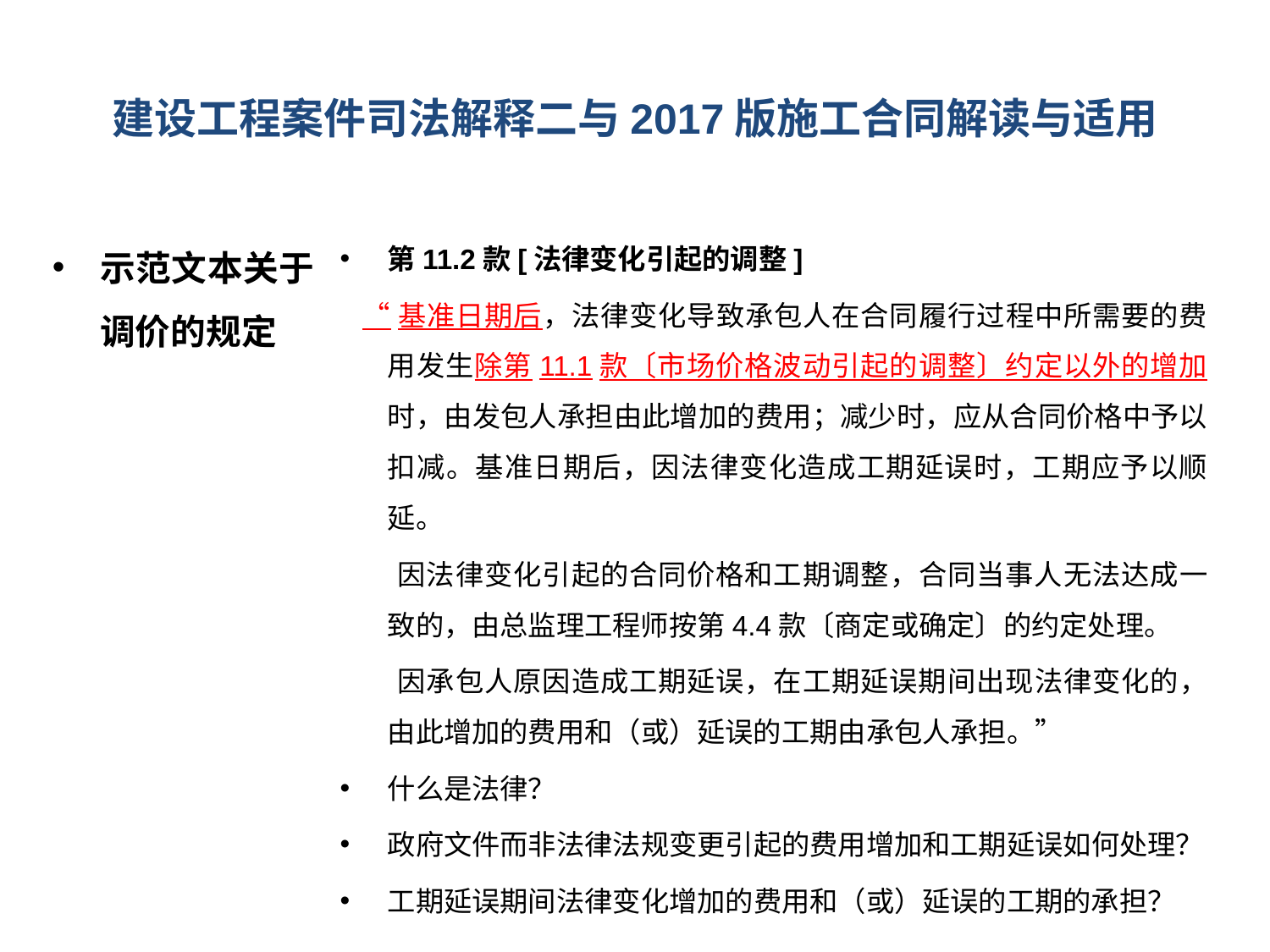

# 建设工程案件司法解释二与2017版施工合同解读与适用
示范文本关于调价的规定

第11.2款[法律变化引起的调整]
   “基准日期后，法律变化导致承包人在合同履行过程中所需要的费用发生除第11.1款〔市场价格波动引起的调整〕约定以外的增加时，由发包人承担由此增加的费用；减少时，应从合同价格中予以扣减。基准日期后，因法律变化造成工期延误时，工期应予以顺延。
       因法律变化引起的合同价格和工期调整，合同当事人无法达成一致的，由总监理工程师按第4.4款〔商定或确定〕的约定处理。
       因承包人原因造成工期延误，在工期延误期间出现法律变化的，由此增加的费用和（或）延误的工期由承包人承担。”
什么是法律？
政府文件而非法律法规变更引起的费用增加和工期延误如何处理？
工期延误期间法律变化增加的费用和（或）延误的工期的承担？
45